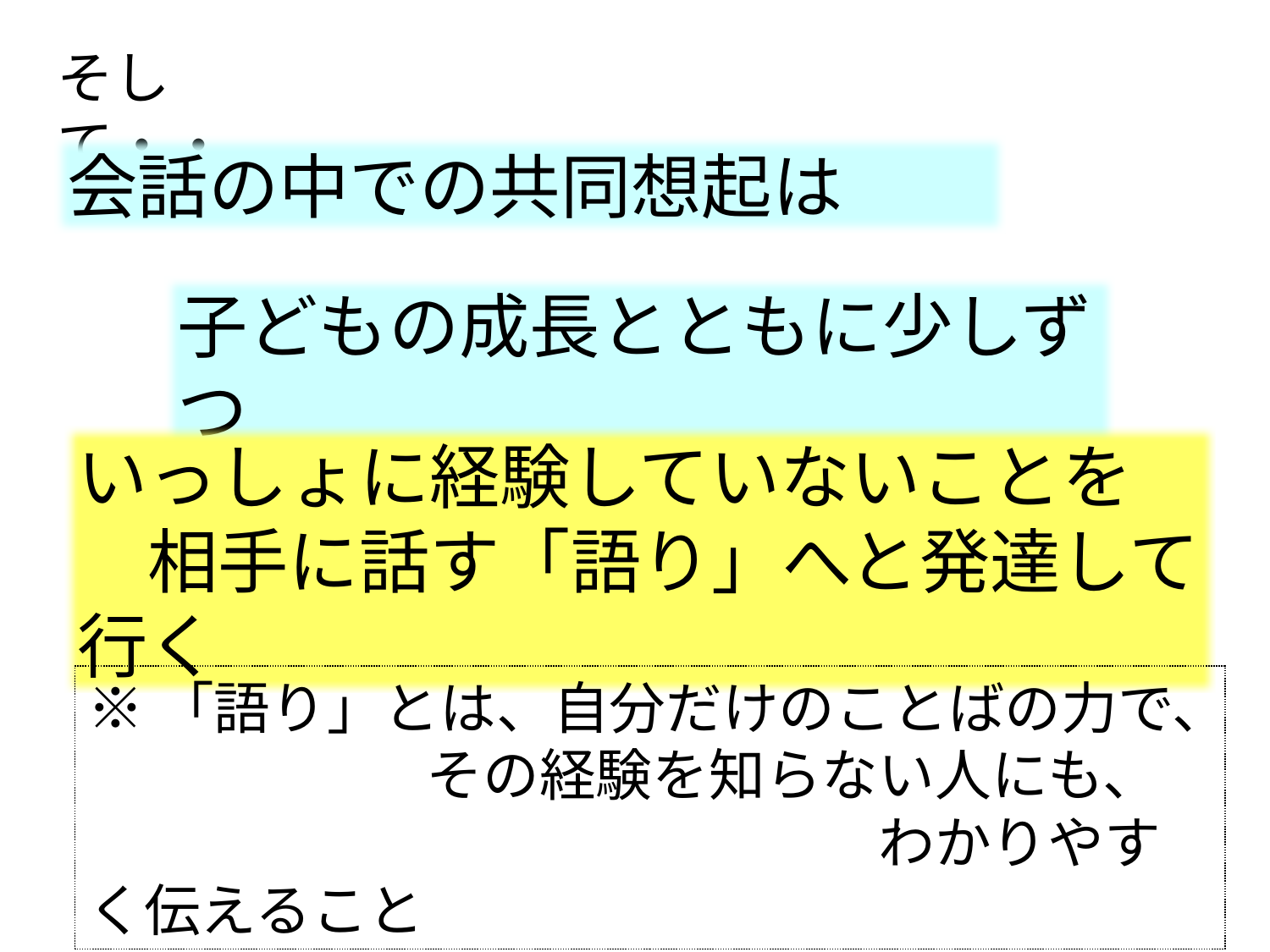

そして・・
会話の中での共同想起は
子どもの成長とともに少しずつ
いっしょに経験していないことを
　相手に話す「語り」へと発達して行く
※「語り」とは、自分だけのことばの力で、
　　　　　　その経験を知らない人にも、
　　　　　　　　　　　　　　わかりやすく伝えること